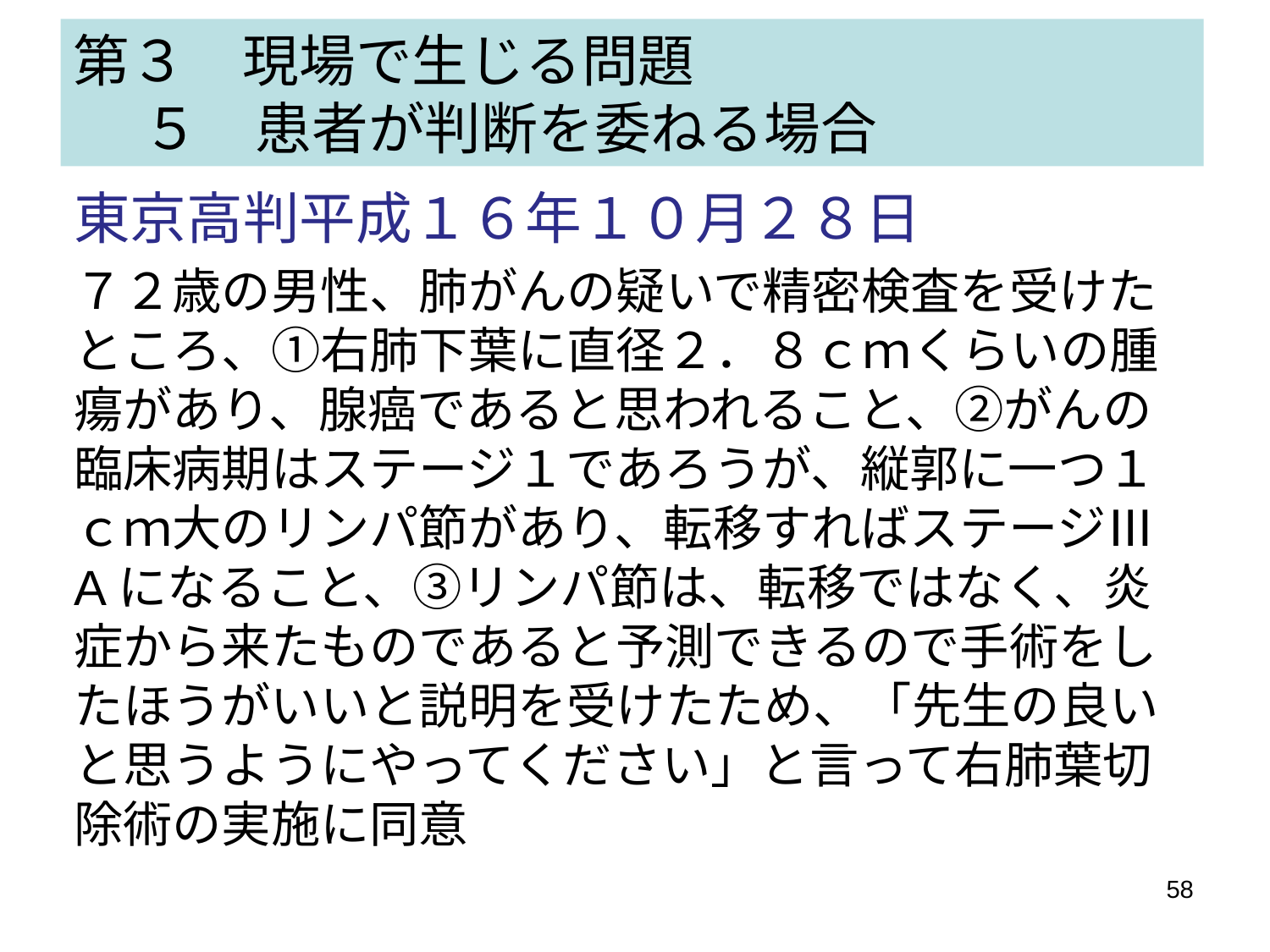

# 第３　現場で生じる問題 　 ５　患者が判断を委ねる場合
東京高判平成１６年１０月２８日
７２歳の男性、肺がんの疑いで精密検査を受けたところ、①右肺下葉に直径２．８ｃｍくらいの腫瘍があり、腺癌であると思われること、②がんの臨床病期はステージ１であろうが、縦郭に一つ１ｃｍ大のリンパ節があり、転移すればステージⅢAになること、③リンパ節は、転移ではなく、炎症から来たものであると予測できるので手術をしたほうがいいと説明を受けたため、「先生の良いと思うようにやってください」と言って右肺葉切除術の実施に同意

58